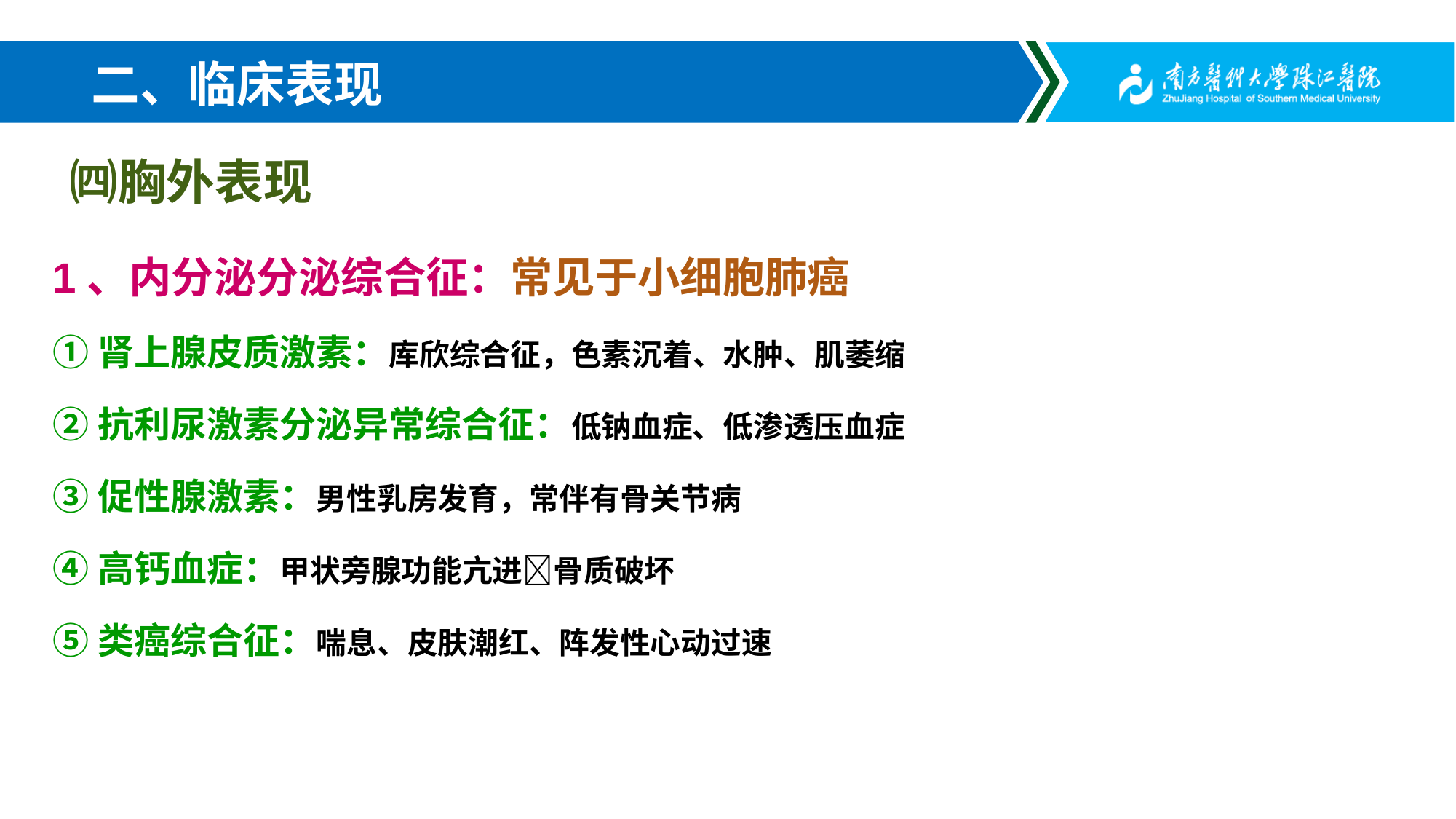

# 二、临床表现
㈣胸外表现
1、内分泌分泌综合征：常见于小细胞肺癌
①肾上腺皮质激素：库欣综合征，色素沉着、水肿、肌萎缩
②抗利尿激素分泌异常综合征：低钠血症、低渗透压血症
③促性腺激素：男性乳房发育，常伴有骨关节病
④高钙血症：甲状旁腺功能亢进→骨质破坏
⑤类癌综合征：喘息、皮肤潮红、阵发性心动过速